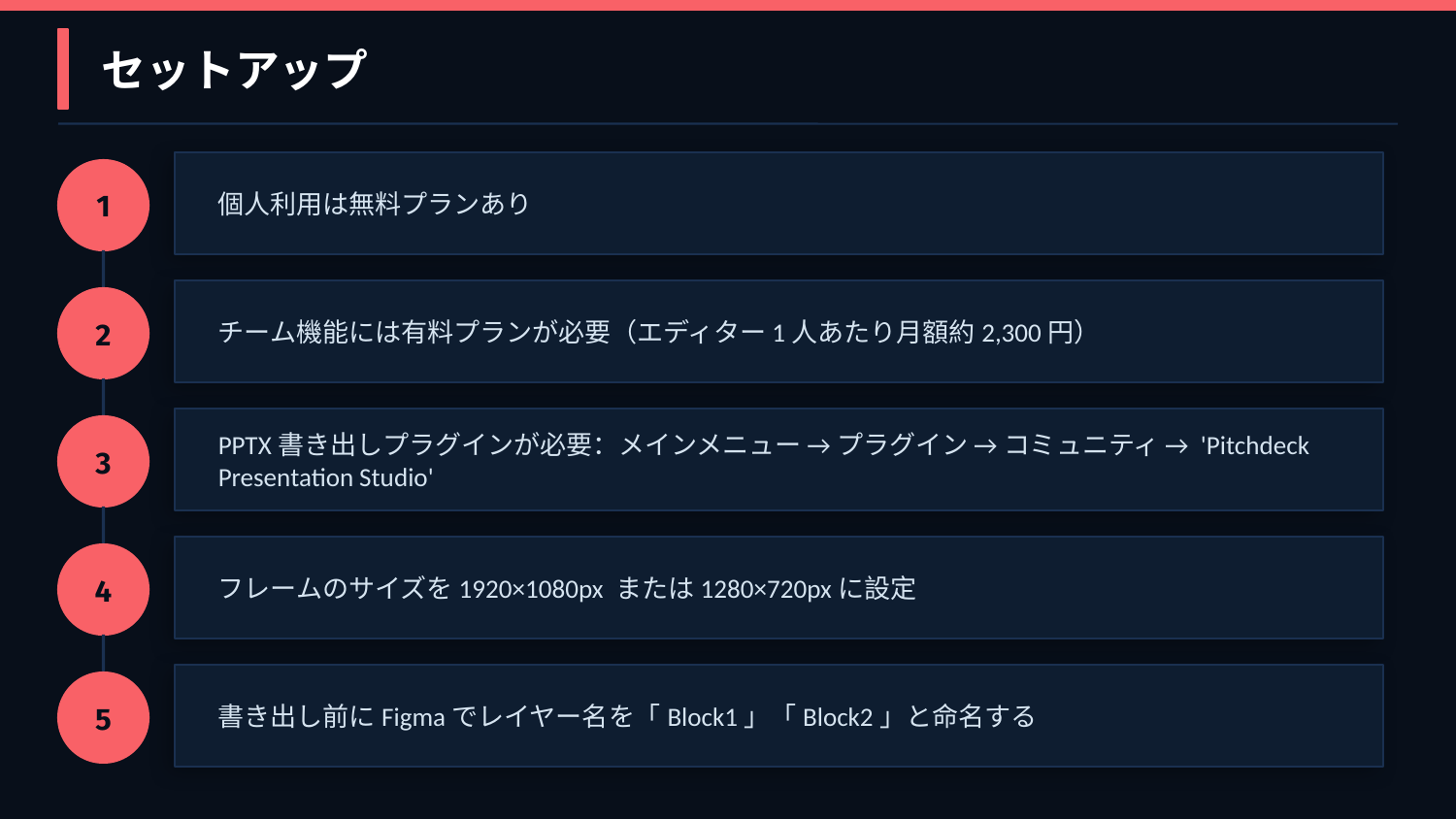

セットアップ

個人利用は無料プランあり

1

チーム機能には有料プランが必要（エディター1人あたり月額約2,300円）

2

PPTX書き出しプラグインが必要：メインメニュー → プラグイン → コミュニティ → 'Pitchdeck Presentation Studio'

3

フレームのサイズを1920×1080px または1280×720pxに設定

4

書き出し前にFigmaでレイヤー名を「Block1」「Block2」と命名する

5